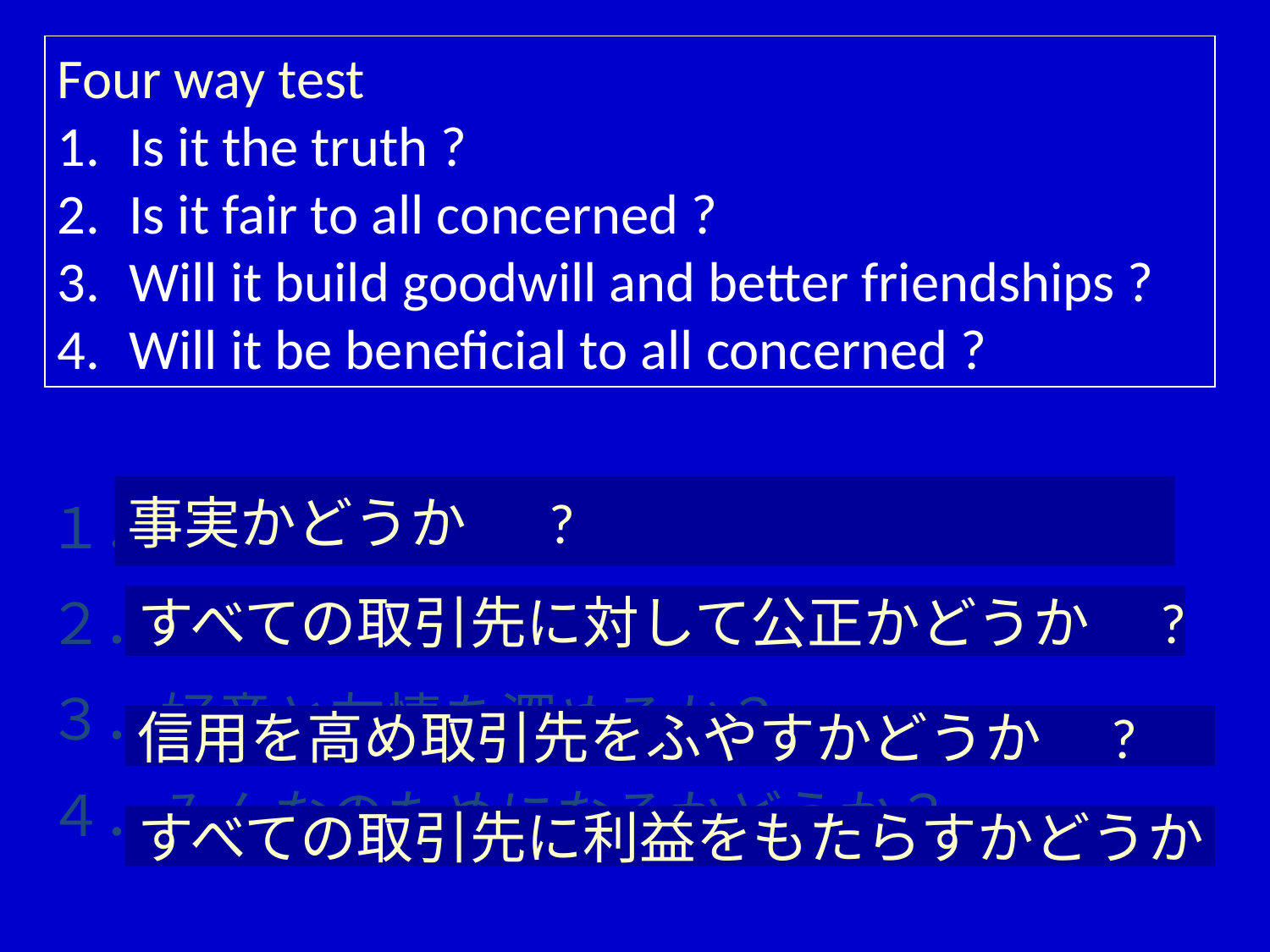

Four way test
Is it the truth ?
Is it fair to all concerned ?
Will it build goodwill and better friendships ?
Will it be beneficial to all concerned ?
事実かどうか　 ?
１．真実かどうか？
２．みんなに公平か？
３．好意と友情を深めるか？
４．みんなのためになるかどうか？
すべての取引先に対して公正かどうか　?
信用を高め取引先をふやすかどうか　?
すべての取引先に利益をもたらすかどうか　?